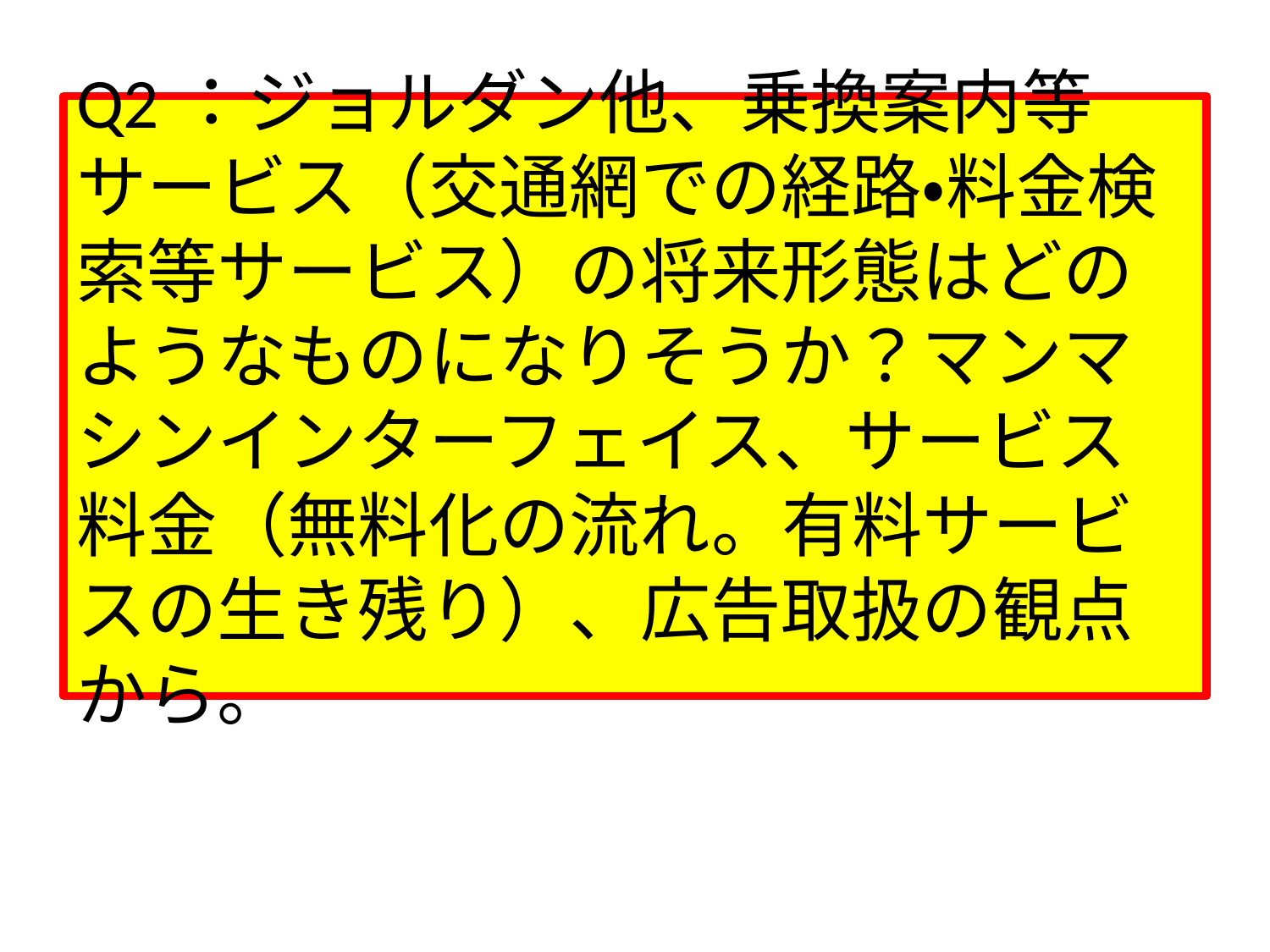

# Q2：ジョルダン他、乗換案内等サービス（交通網での経路・料金検索等サービス）の将来形態はどのようなものになりそうか？マンマシンインターフェイス、サービス料金（無料化の流れ。有料サービスの生き残り）、広告取扱の観点から。